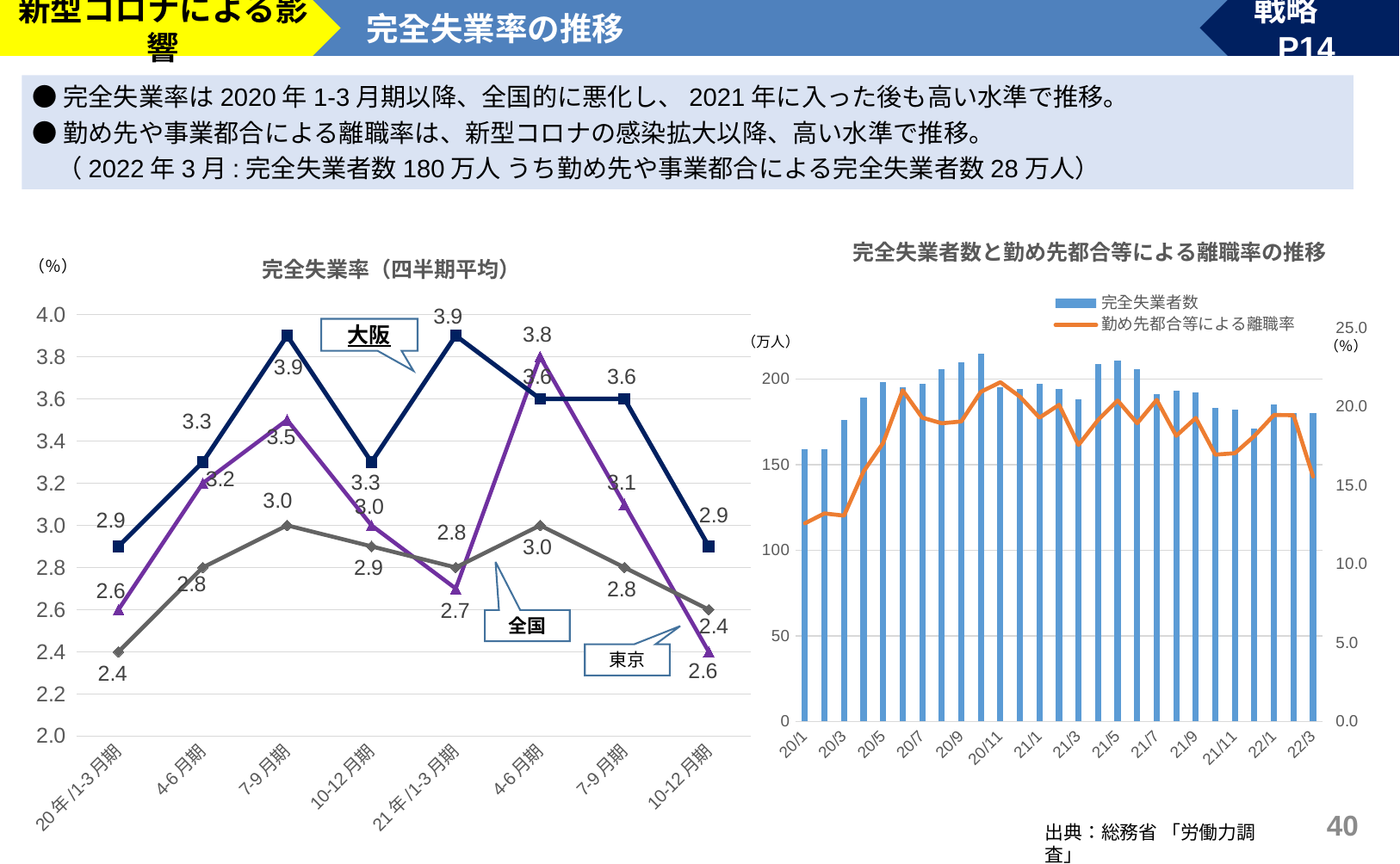

新型コロナによる影響
完全失業率の推移
戦略　P14
●完全失業率は2020年1-3月期以降、全国的に悪化し、2021年に入った後も高い水準で推移。
●勤め先や事業都合による離職率は、新型コロナの感染拡大以降、高い水準で推移。
　（2022年3月:完全失業者数180万人 うち勤め先や事業都合による完全失業者数28万人）

### Chart: 完全失業者数と勤め先都合等による離職率の推移

| Category | 完全失業者数 | 勤め先都合等による離職率 |
|---|---|---|
| 20/1 | 159.0 | 12.578616352201259 |
| 20/2 | 159.0 | 13.20754716981132 |
| 20/3 | 176.0 | 13.068181818181818 |
| 20/4 | 189.0 | 15.873015873015872 |
| 20/5 | 198.0 | 17.67676767676768 |
| 20/6 | 195.0 | 21.025641025641026 |
| 20/7 | 197.0 | 19.289340101522843 |
| 20/8 | 206.0 | 18.932038834951456 |
| 20/9 | 210.0 | 19.047619047619047 |
| 20/10 | 215.0 | 20.930232558139537 |
| 20/11 | 195.0 | 21.53846153846154 |
| 20/12 | 194.0 | 20.618556701030926 |
| 21/1 | 197.0 | 19.289340101522843 |
| 21/2 | 194.0 | 20.103092783505154 |
| 21/3 | 188.0 | 17.5531914893617 |
| 21/4 | 209.0 | 19.138755980861244 |
| 21/5 | 211.0 | 20.379146919431278 |
| 21/6 | 206.0 | 18.932038834951456 |
| 21/7 | 191.0 | 20.418848167539267 |
| 21/8 | 193.0 | 18.134715025906736 |
| 21/9 | 192.0 | 19.270833333333336 |
| 21/10 | 183.0 | 16.939890710382514 |
| 21/11 | 182.0 | 17.032967032967033 |
| 21/12 | 171.0 | 18.128654970760234 |
| 22/1 | 185.0 | 19.45945945945946 |
| 22/2 | 180.0 | 19.444444444444446 |
| 22/3 | 180.0 | 15.555555555555555 |
（万人）
（％）

### Chart: 完全失業率（四半期平均）

| Category | 東京 | 大阪 | 全国 |
|---|---|---|---|
| 20年/1-3月期 | 2.6 | 2.9 | 2.4 |
| 4-6月期 | 3.2 | 3.3 | 2.8 |
| 7-9月期 | 3.5 | 3.9 | 3.0 |
| 10-12月期 | 3.0 | 3.3 | 2.9 |
| 21年/1-3月期 | 2.7 | 3.9 | 2.8 |
| 4-6月期 | 3.8 | 3.6 | 3.0 |
| 7-9月期 | 3.1 | 3.6 | 2.8 |
| 10-12月期 | 2.4 | 2.9 | 2.6 |
大阪
全国
東京
40
出典：総務省 「労働力調査」